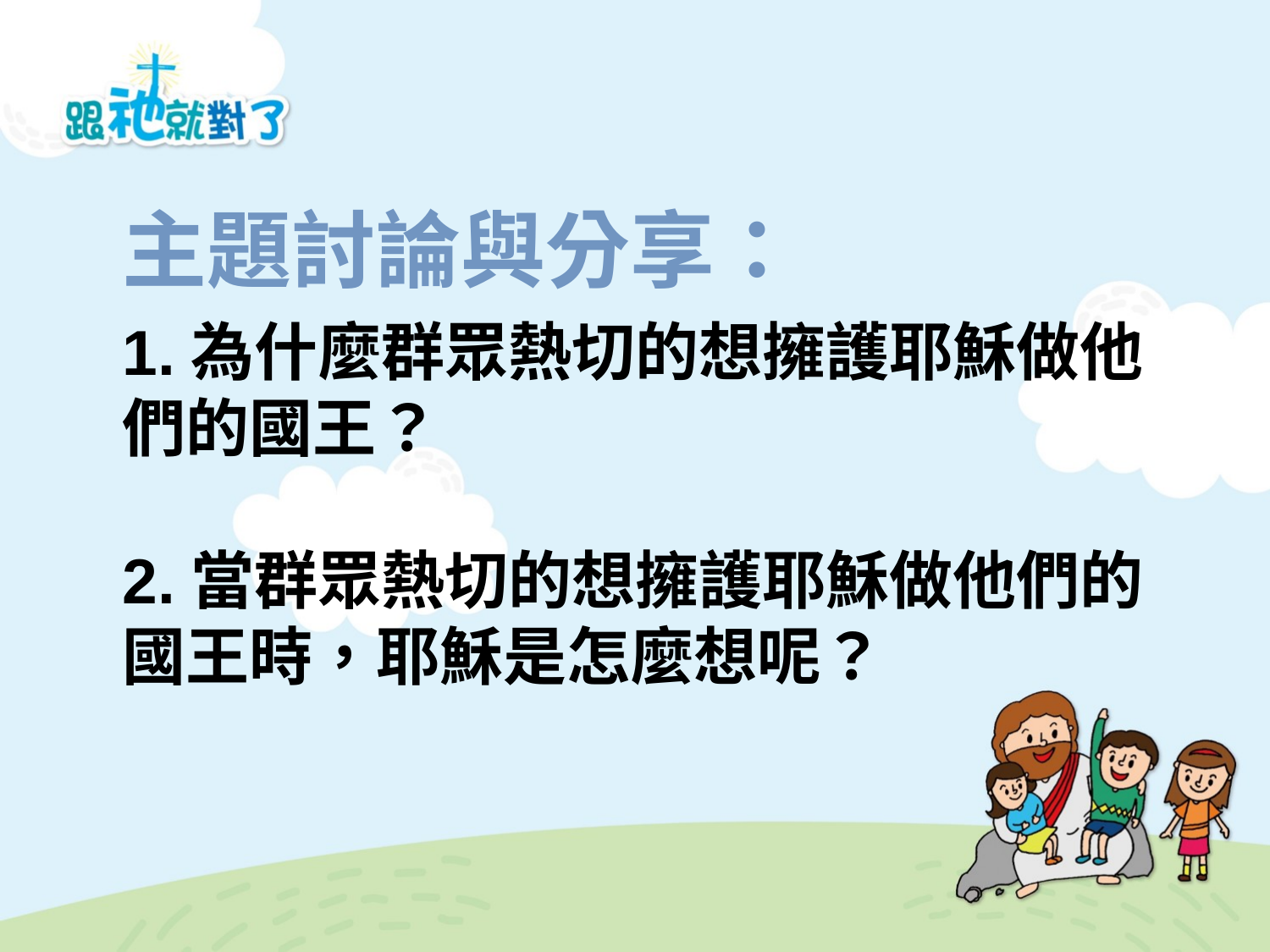

主題討論與分享：
1.為什麼群眾熱切的想擁護耶穌做他們的國王？

2.當群眾熱切的想擁護耶穌做他們的國王時，耶穌是怎麼想呢？